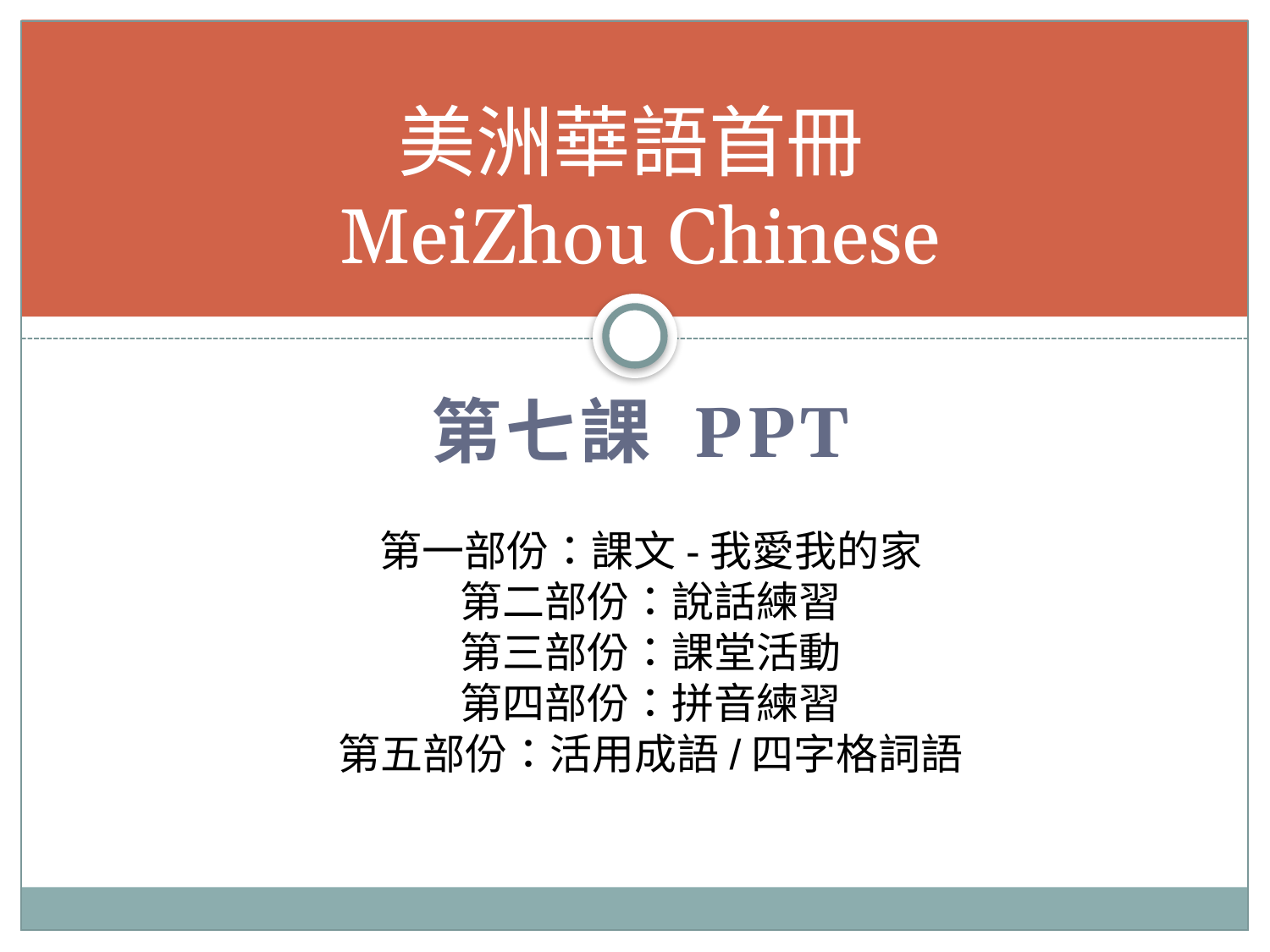

# 美洲華語首冊 MeiZhou Chinese
第七課 ppt
第一部份：課文-我愛我的家
第二部份：說話練習
第三部份：課堂活動
第四部份：拼音練習
第五部份：活用成語/四字格詞語